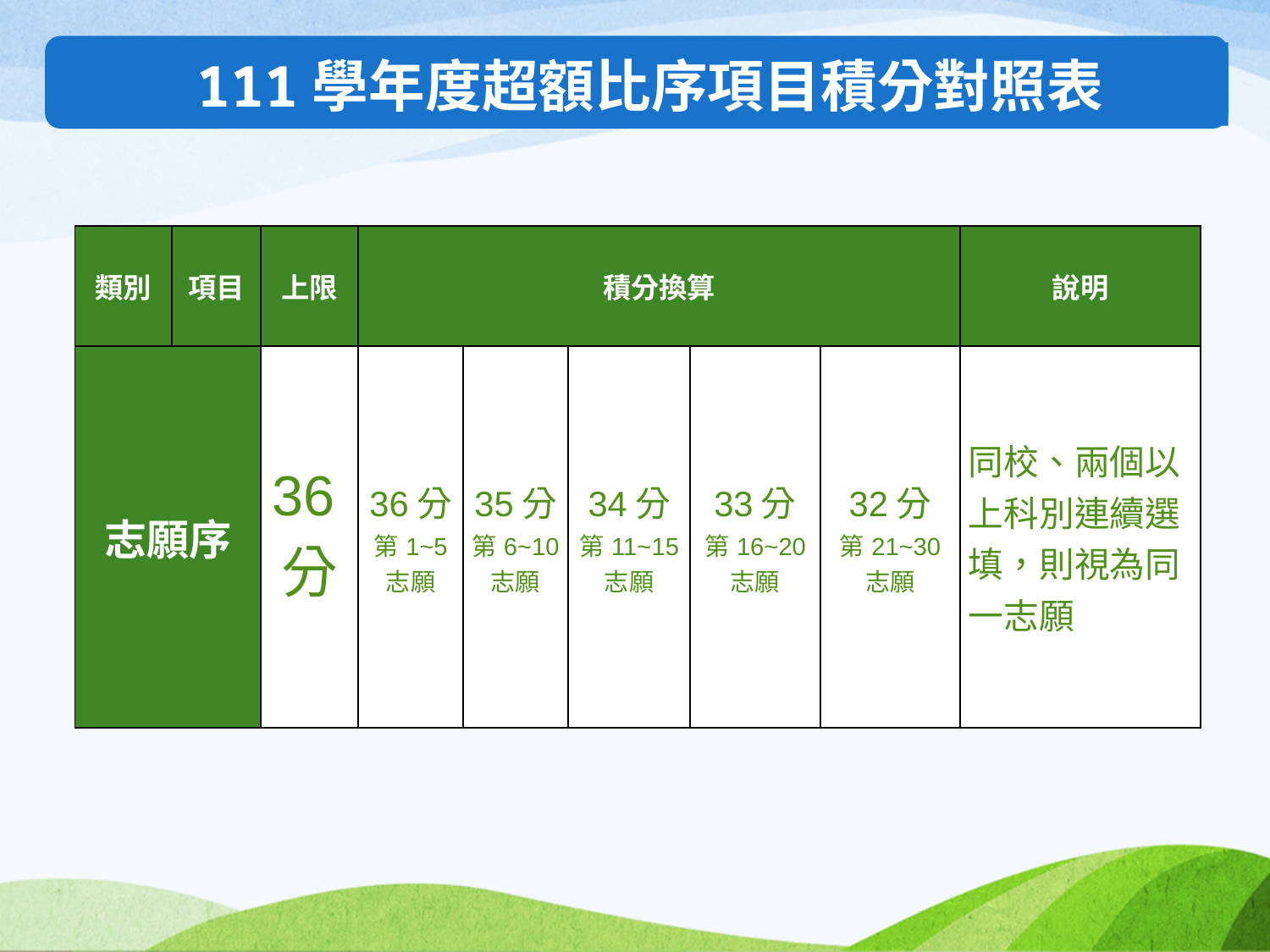

111學年度超額比序項目積分對照表
| 類別 | 項目 | 上限 | 積分換算 |  |  |  |  | 說明 |
| --- | --- | --- | --- | --- | --- | --- | --- | --- |
| 志願序 |  | 36分 | 36分 第1~5 志願 | 35分 第6~10 志願 | 34分 第11~15 志願 | 33分 第16~20 志願 | 32分 第21~30 志願 | 同校、兩個以上科別連續選填，則視為同一志願 |